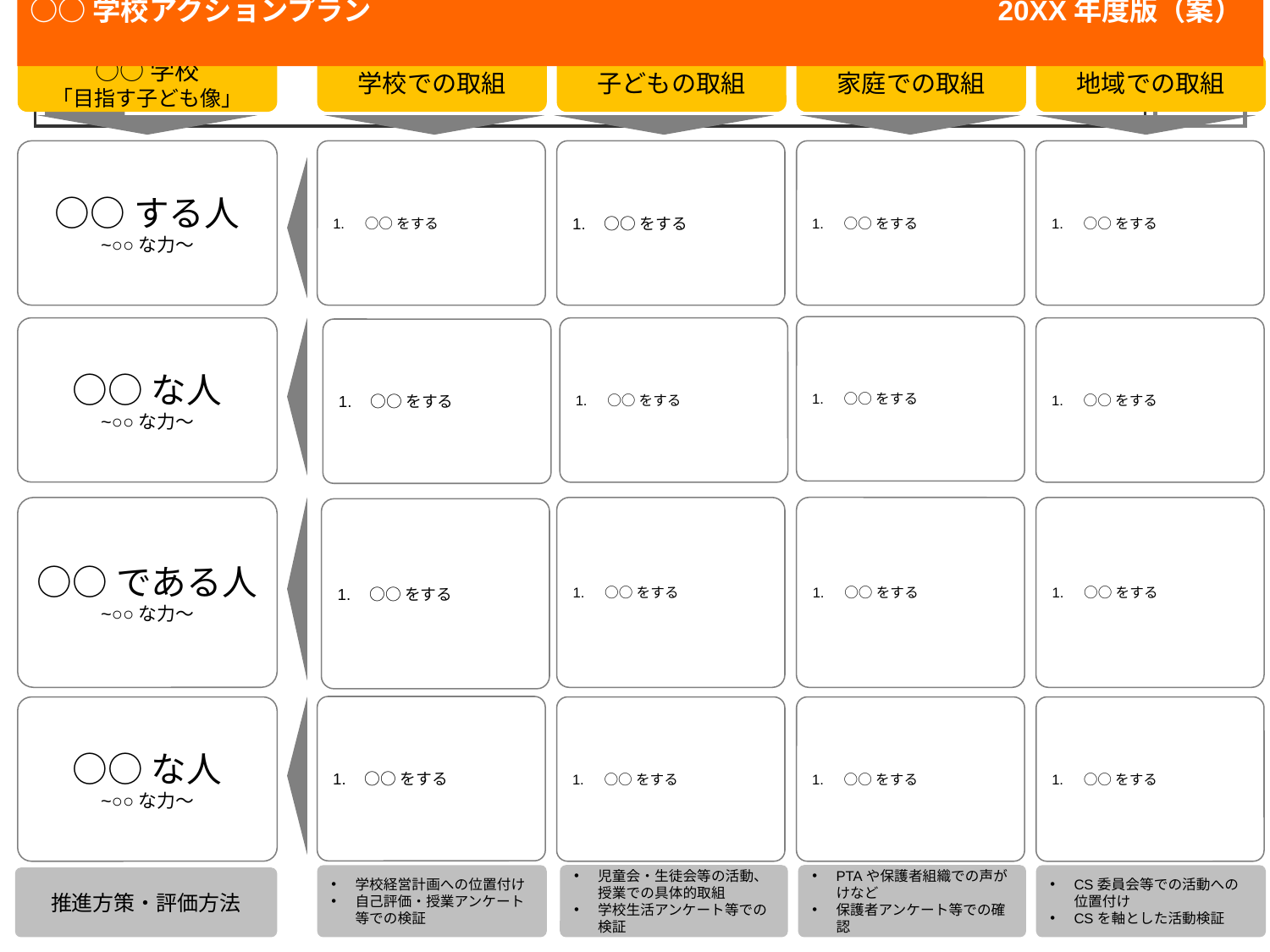

○○学校アクションプラン　　　　　　　　　　　　　　　　　　　　　　20XX年度版（案）
○○学校
「目指す子ども像」
学校での取組
子どもの取組
家庭での取組
地域での取組

○○する人
~○○な力〜
○○をする
○○をする
○○をする
○○をする

○○をする
○○な人
~○○な力〜
○○をする
○○をする
○○をする

○○をする
○○である人
~○○な力〜
○○をする
○○をする
○○をする

○○をする
○○をする
○○な人
~○○な力〜
○○をする
○○をする

児童会・生徒会等の活動、授業での具体的取組
学校生活アンケート等での検証
PTAや保護者組織での声がけなど
保護者アンケート等での確認
学校経営計画への位置付け
自己評価・授業アンケート等での検証
CS委員会等での活動への位置付け
CSを軸とした活動検証
推進方策・評価方法